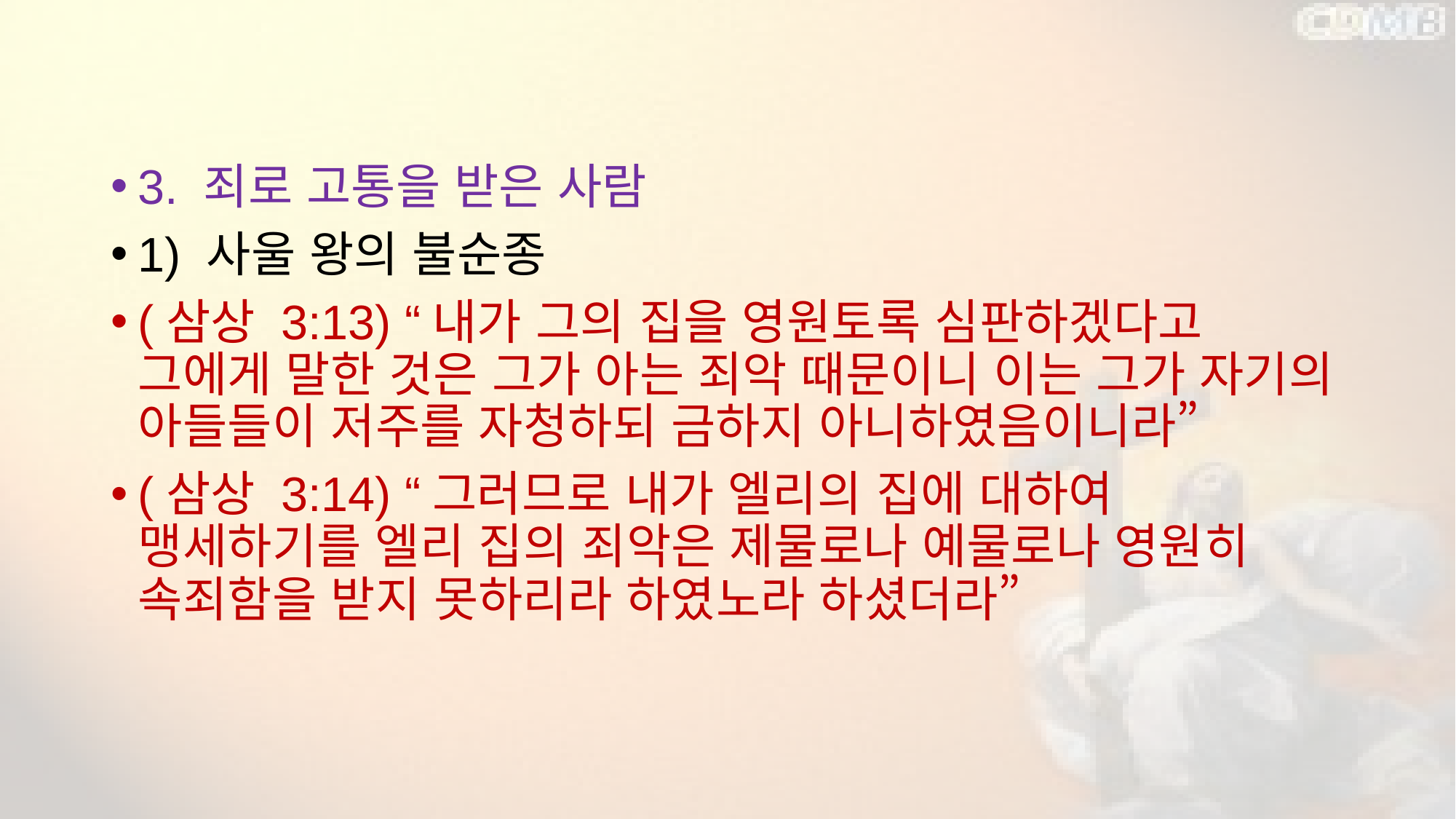

#
3. 죄로 고통을 받은 사람
1) 사울 왕의 불순종
(삼상 3:13) “내가 그의 집을 영원토록 심판하겠다고 그에게 말한 것은 그가 아는 죄악 때문이니 이는 그가 자기의 아들들이 저주를 자청하되 금하지 아니하였음이니라”
(삼상 3:14) “그러므로 내가 엘리의 집에 대하여 맹세하기를 엘리 집의 죄악은 제물로나 예물로나 영원히 속죄함을 받지 못하리라 하였노라 하셨더라”